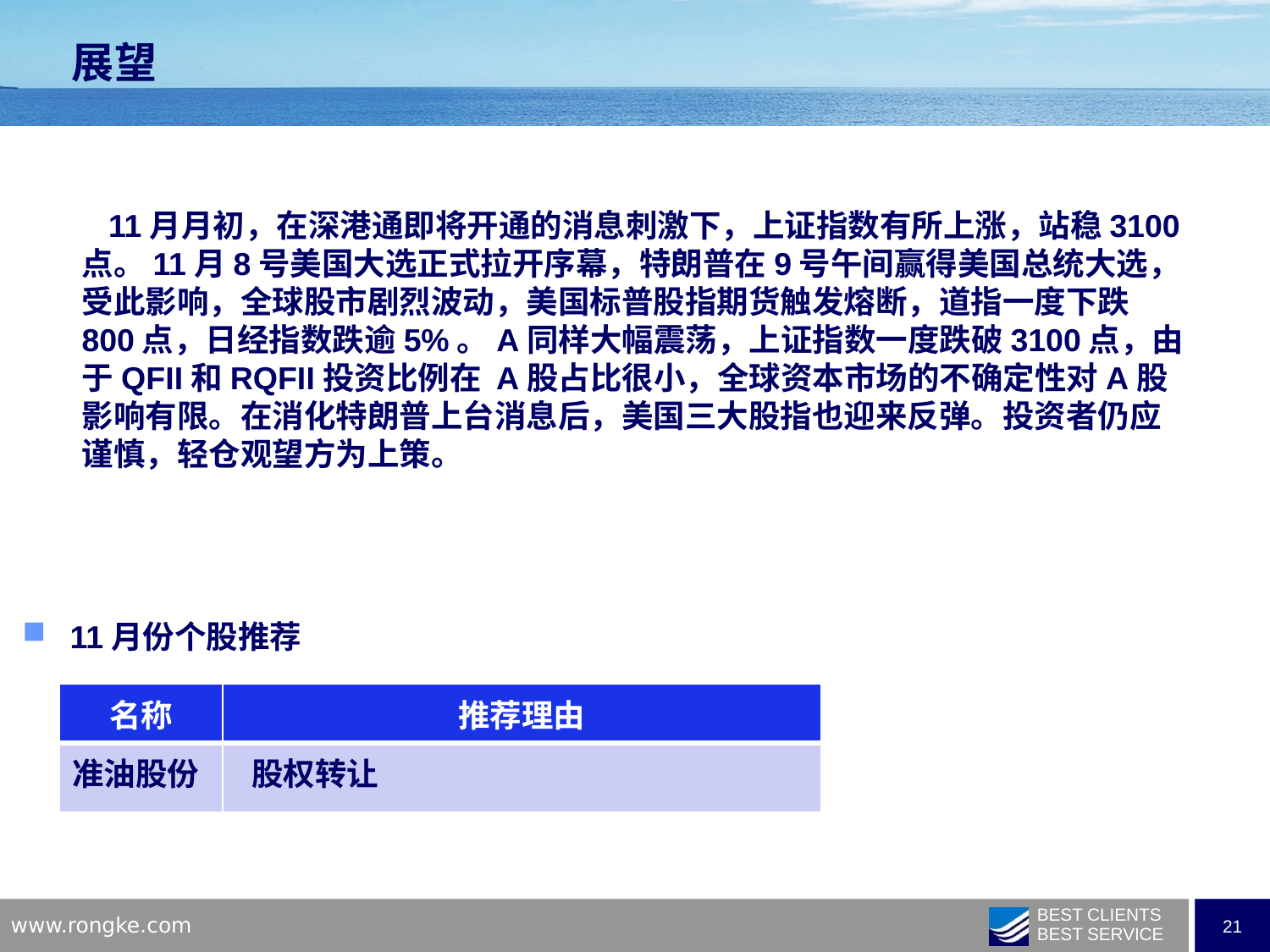

展望

11月份个股推荐

   11月月初，在深港通即将开通的消息刺激下，上证指数有所上涨，站稳3100点。11月8号美国大选正式拉开序幕，特朗普在9号午间赢得美国总统大选，受此影响，全球股市剧烈波动，美国标普股指期货触发熔断，道指一度下跌800点，日经指数跌逾5%。A同样大幅震荡，上证指数一度跌破3100点，由于QFII和RQFII投资比例在 A股占比很小，全球资本市场的不确定性对A股影响有限。在消化特朗普上台消息后，美国三大股指也迎来反弹。投资者仍应谨慎，轻仓观望方为上策。
| 名称 | 推荐理由 |
| --- | --- |
| 准油股份 | 股权转让 |